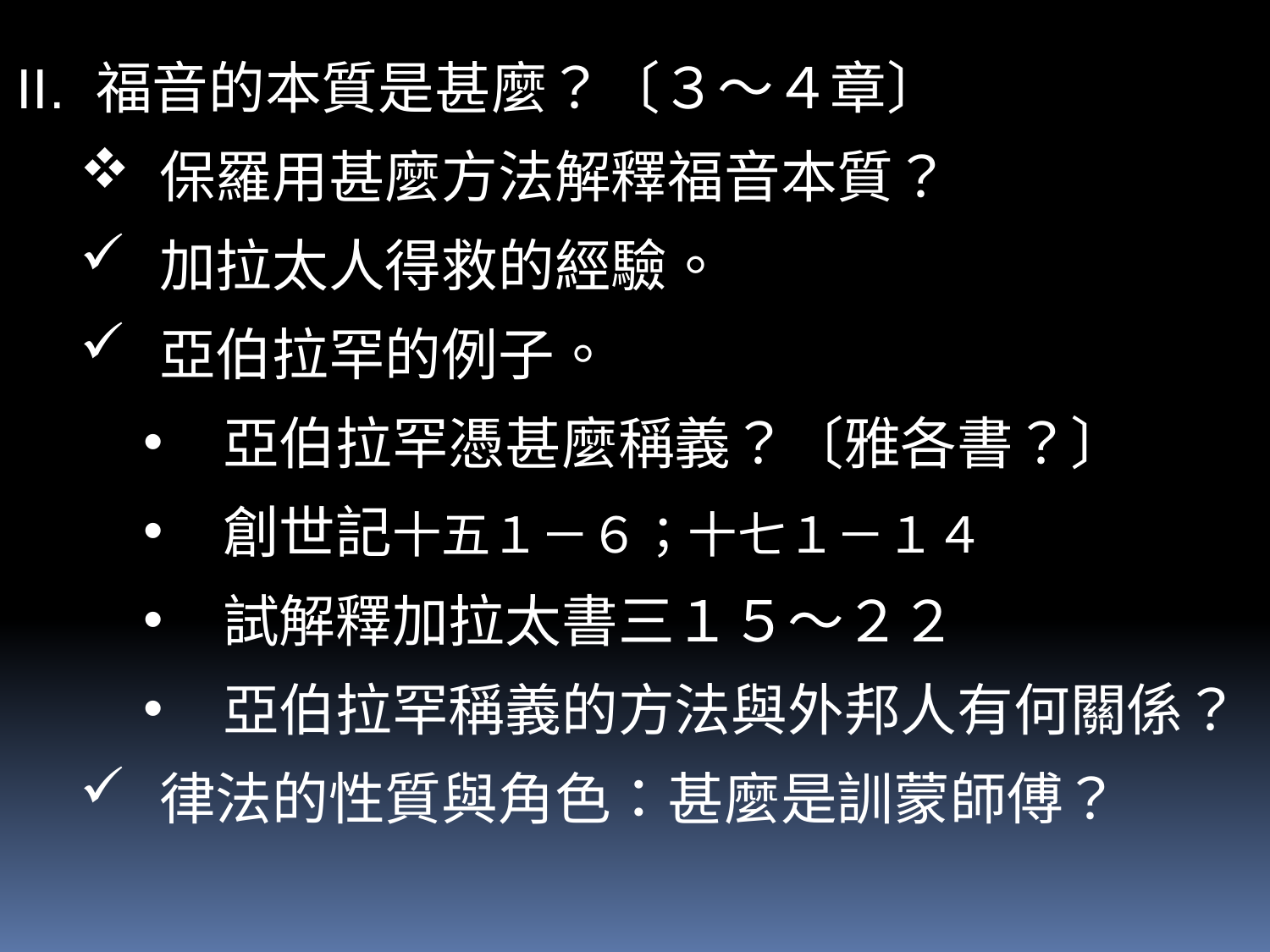

福音的本質是甚麼？〔３～４章〕
保羅用甚麼方法解釋福音本質？
加拉太人得救的經驗。
亞伯拉罕的例子。
亞伯拉罕憑甚麼稱義？〔雅各書？〕
創世記十五１－６；十七１－１４
試解釋加拉太書三１５～２２
亞伯拉罕稱義的方法與外邦人有何關係？
律法的性質與角色：甚麼是訓蒙師傅？